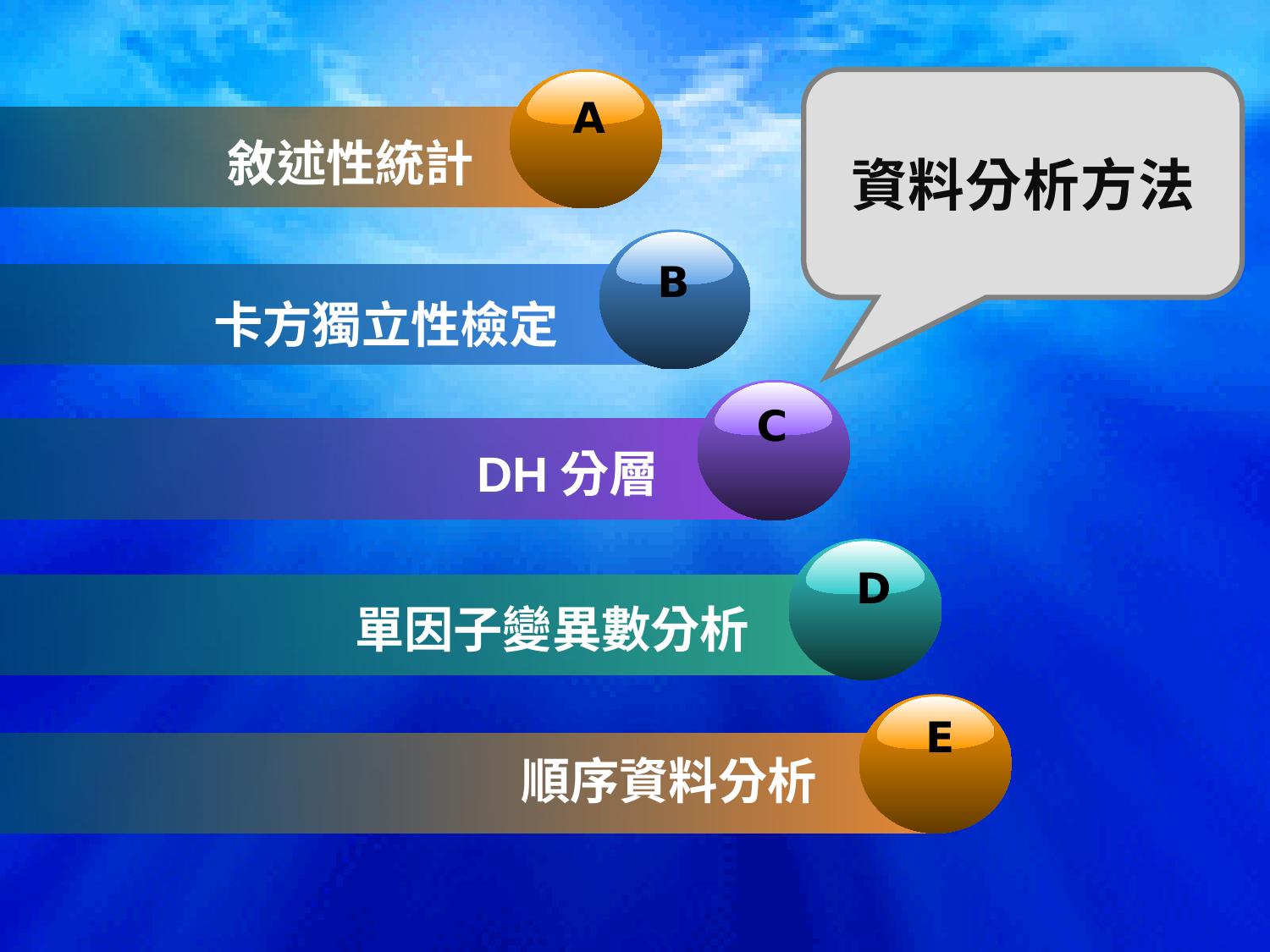

A

敘述性統計
資料分析方法

B

卡方獨立性檢定

C

DH分層

D
單因子變異數分析

E
順序資料分析